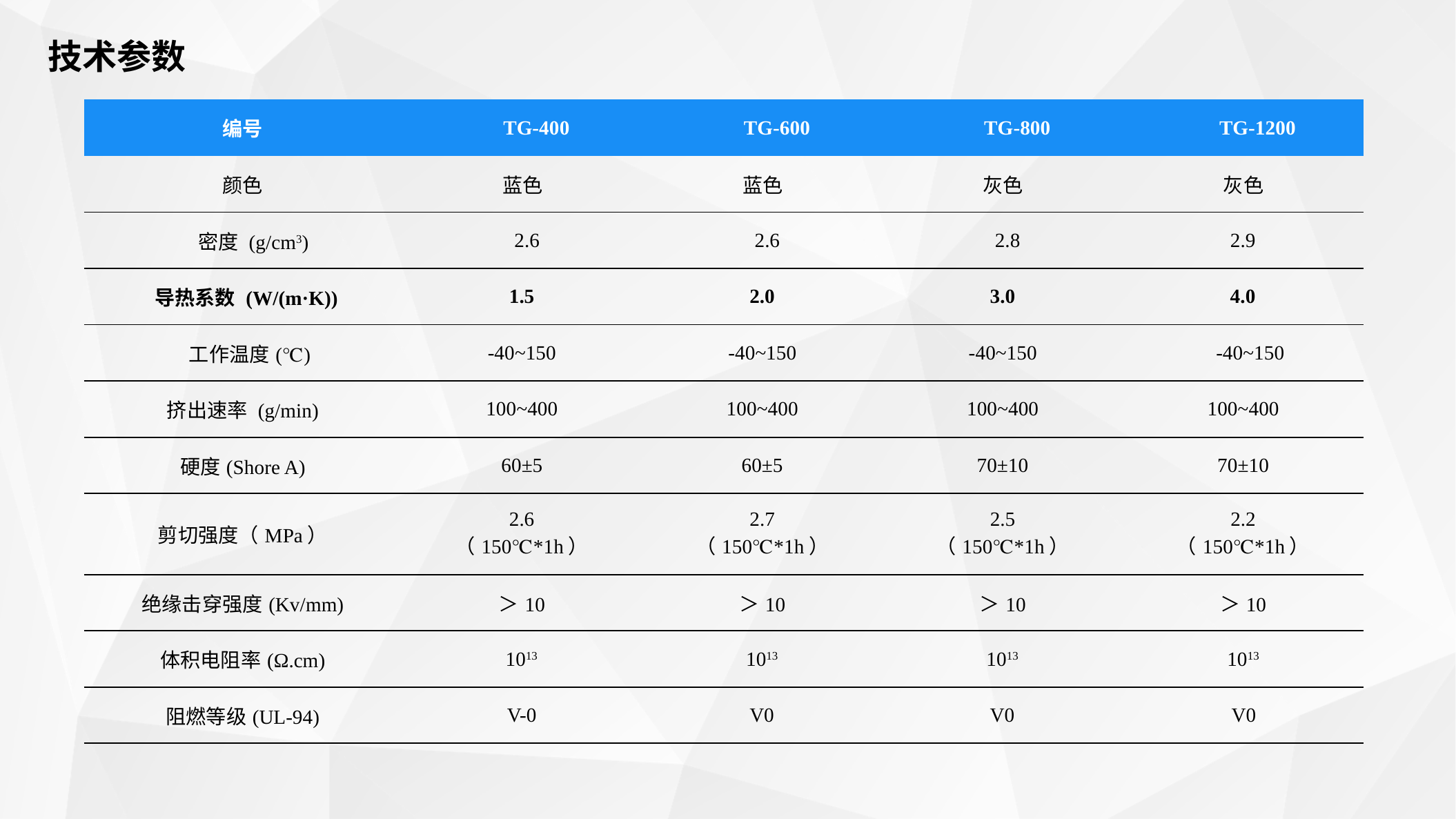

技术参数
| 编号 | TG-400 | TG-600 | TG-800 | TG-1200 |
| --- | --- | --- | --- | --- |
| 颜色 | 蓝色 | 蓝色 | 灰⾊ | 灰色 |
| 密度 (g/cm3) | 2.6 | 2.6 | 2.8 | 2.9 |
| 导热系数 (W/(m·K)) | 1.5 | 2.0 | 3.0 | 4.0 |
| 工作温度(℃) | -40~150 | -40~150 | -40~150 | -40~150 |
| 挤出速率 (g/min) | 100~400 | 100~400 | 100~400 | 100~400 |
| 硬度(Shore A) | 60±5 | 60±5 | 70±10 | 70±10 |
| 剪切强度（MPa） | 2.6 （150℃\*1h） | 2.7 （150℃\*1h） | 2.5 （150℃\*1h） | 2.2 （150℃\*1h） |
| 绝缘击穿强度(Kv/mm) | ＞10 | ＞10 | ＞10 | ＞10 |
| 体积电阻率(Ω.cm) | 1013 | 1013 | 1013 | 1013 |
| 阻燃等级(UL-94) | V-0 | V0 | V0 | V0 |